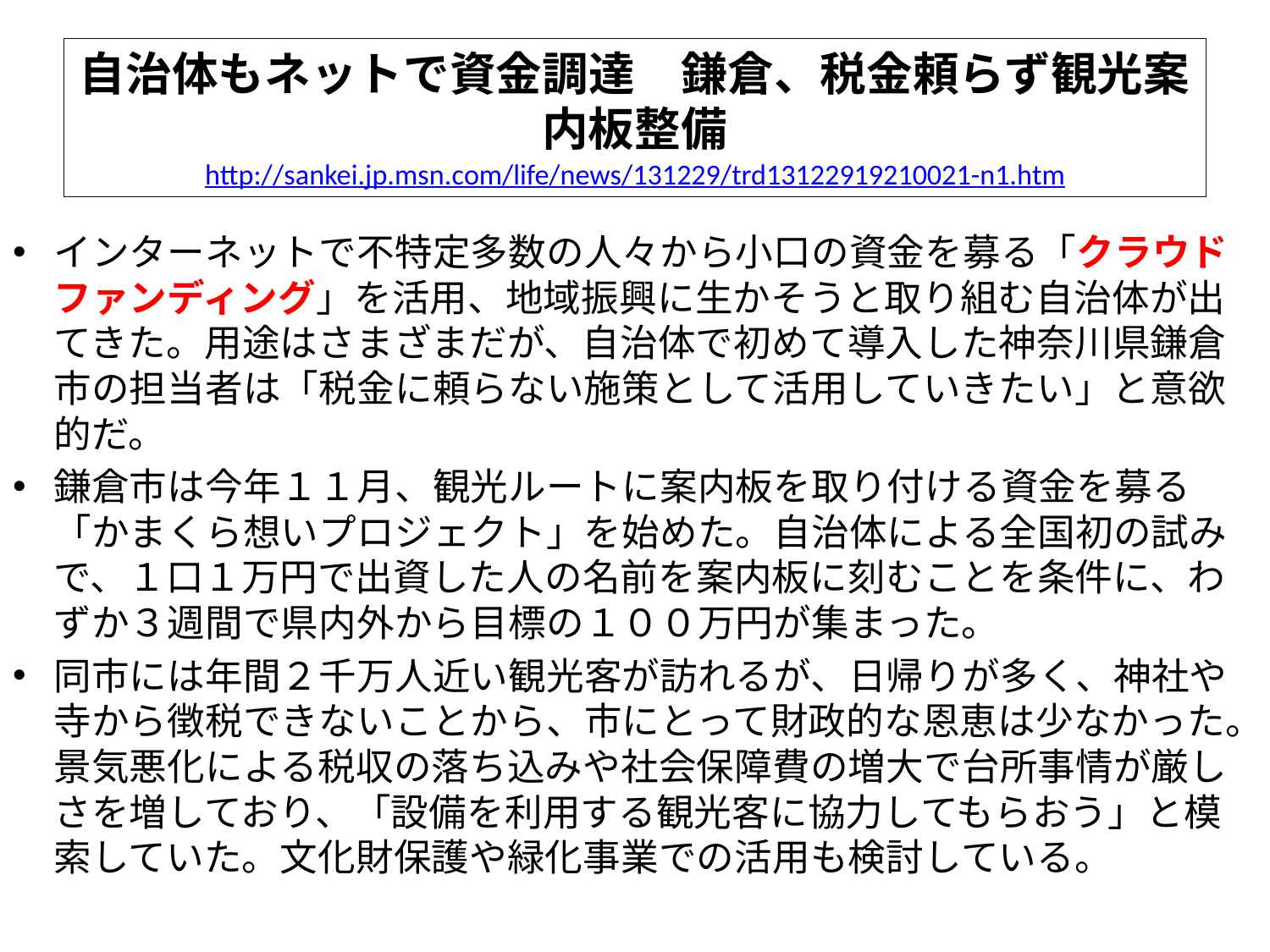

# 自治体もネットで資金調達　鎌倉、税金頼らず観光案内板整備 http://sankei.jp.msn.com/life/news/131229/trd13122919210021-n1.htm
インターネットで不特定多数の人々から小口の資金を募る「クラウドファンディング」を活用、地域振興に生かそうと取り組む自治体が出てきた。用途はさまざまだが、自治体で初めて導入した神奈川県鎌倉市の担当者は「税金に頼らない施策として活用していきたい」と意欲的だ。
鎌倉市は今年１１月、観光ルートに案内板を取り付ける資金を募る「かまくら想いプロジェクト」を始めた。自治体による全国初の試みで、１口１万円で出資した人の名前を案内板に刻むことを条件に、わずか３週間で県内外から目標の１００万円が集まった。
同市には年間２千万人近い観光客が訪れるが、日帰りが多く、神社や寺から徴税できないことから、市にとって財政的な恩恵は少なかった。景気悪化による税収の落ち込みや社会保障費の増大で台所事情が厳しさを増しており、「設備を利用する観光客に協力してもらおう」と模索していた。文化財保護や緑化事業での活用も検討している。